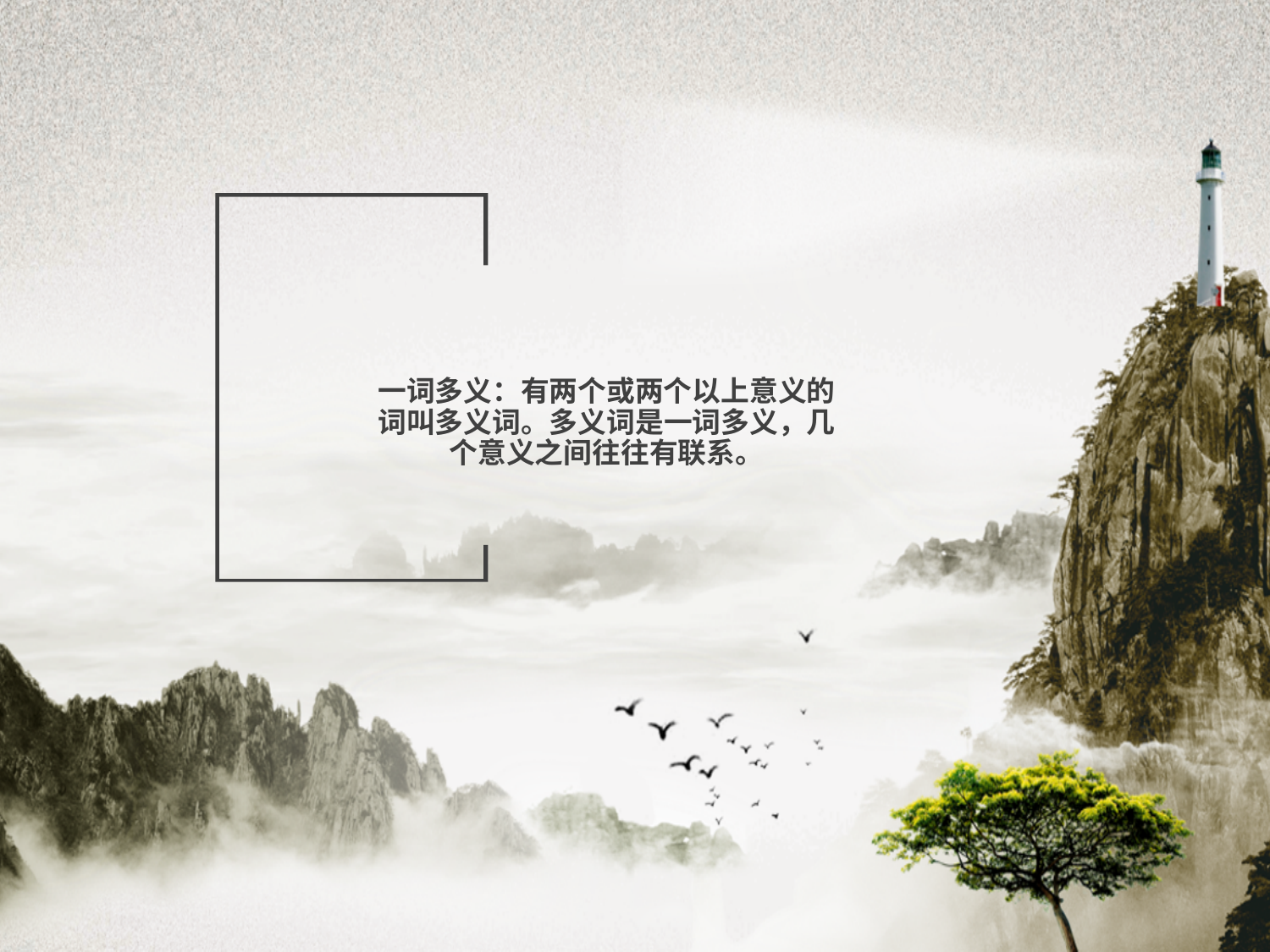

# 一词多义：有两个或两个以上意义的词叫多义词。多义词是一词多义，几个意义之间往往有联系。